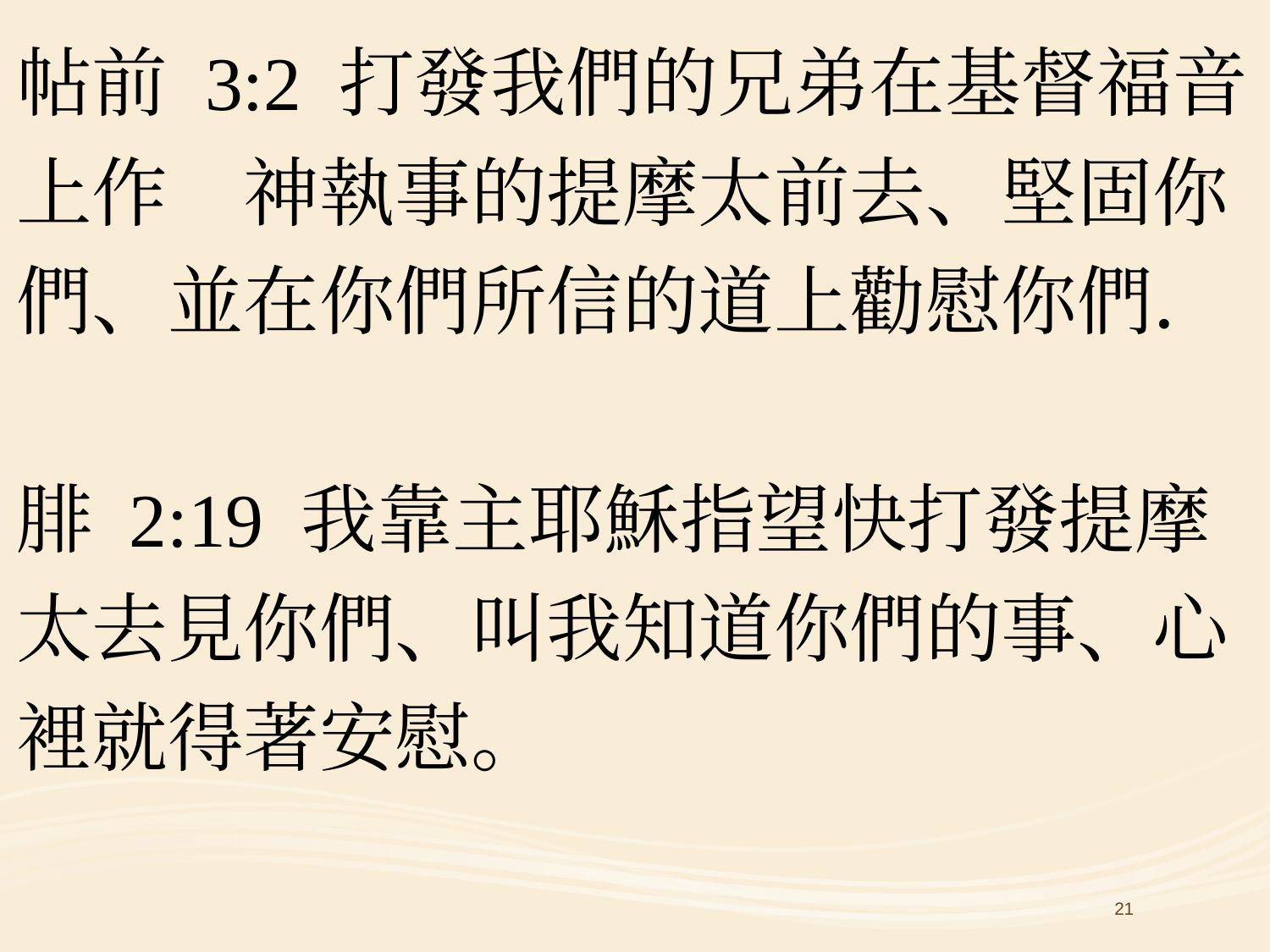

#
帖前 3:2 打發我們的兄弟在基督福音上作　神執事的提摩太前去、堅固你們、並在你們所信的道上勸慰你們．

腓 2:19 我靠主耶穌指望快打發提摩太去見你們、叫我知道你們的事、心裡就得著安慰。
21